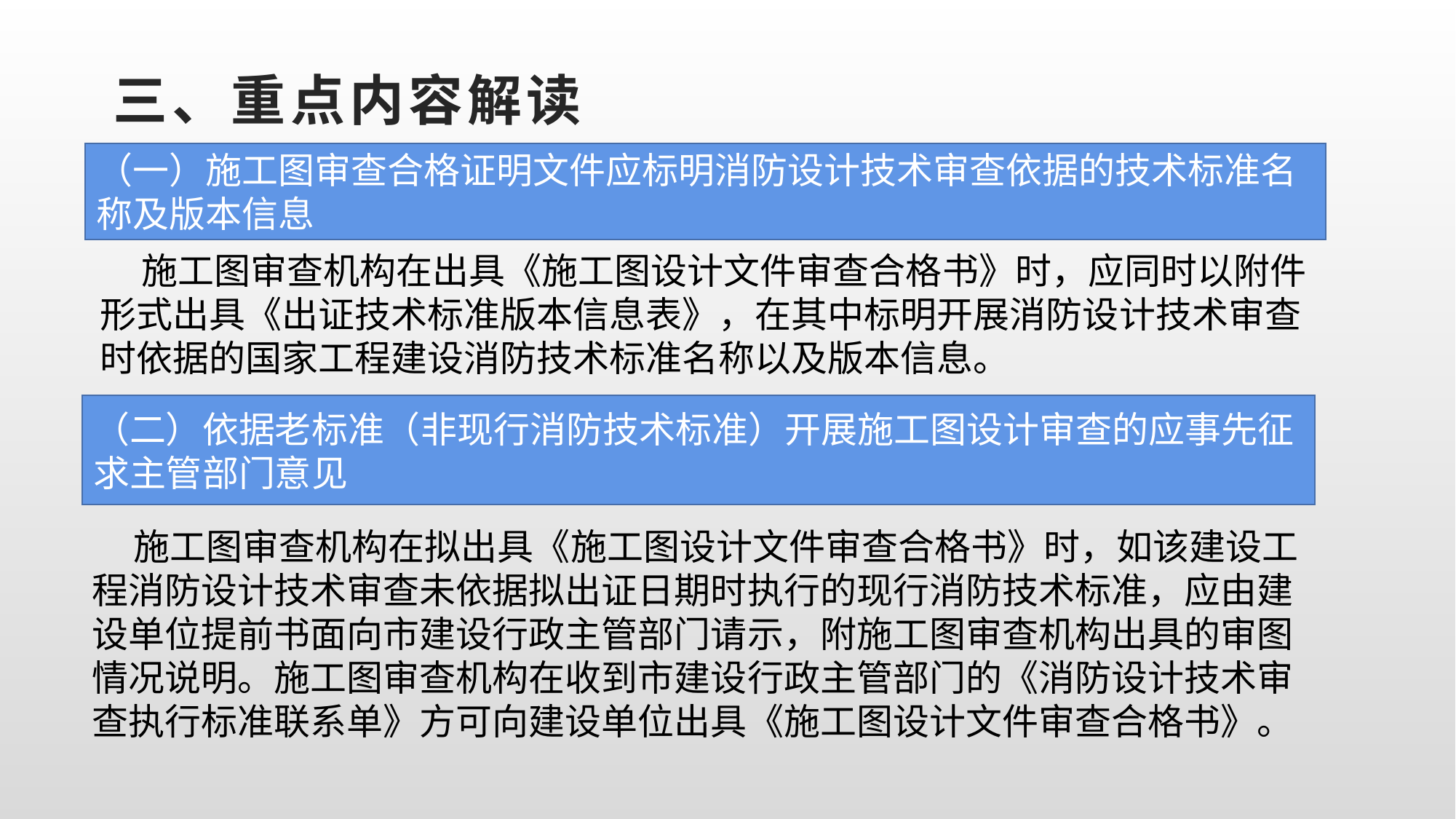

# 三、重点内容解读
（一）施工图审查合格证明文件应标明消防设计技术审查依据的技术标准名称及版本信息
    施工图审查机构在出具《施工图设计文件审查合格书》时，应同时以附件形式出具《出证技术标准版本信息表》，在其中标明开展消防设计技术审查时依据的国家工程建设消防技术标准名称以及版本信息。
（二）依据老标准（非现行消防技术标准）开展施工图设计审查的应事先征求主管部门意见
    施工图审查机构在拟出具《施工图设计文件审查合格书》时，如该建设工程消防设计技术审查未依据拟出证日期时执行的现行消防技术标准，应由建设单位提前书面向市建设行政主管部门请示，附施工图审查机构出具的审图情况说明。施工图审查机构在收到市建设行政主管部门的《消防设计技术审查执行标准联系单》方可向建设单位出具《施工图设计文件审查合格书》。